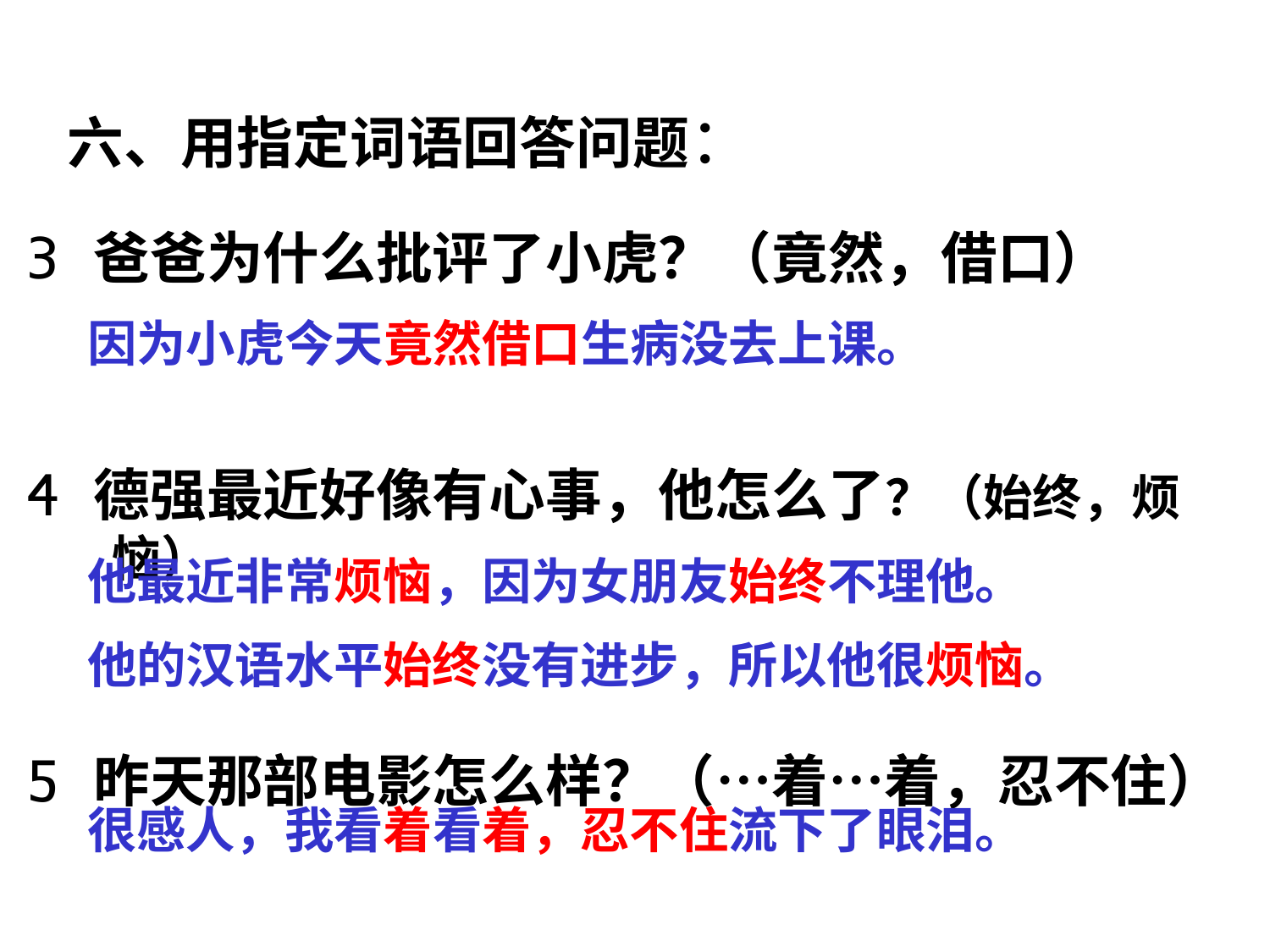

# 六、用指定词语回答问题：
3 爸爸为什么批评了小虎？（竟然，借口）

4 德强最近好像有心事，他怎么了？（始终，烦恼）

5 昨天那部电影怎么样？（…着…着，忍不住）

因为小虎今天竟然借口生病没去上课。
他最近非常烦恼，因为女朋友始终不理他。
他的汉语水平始终没有进步，所以他很烦恼。
很感人，我看着看着，忍不住流下了眼泪。